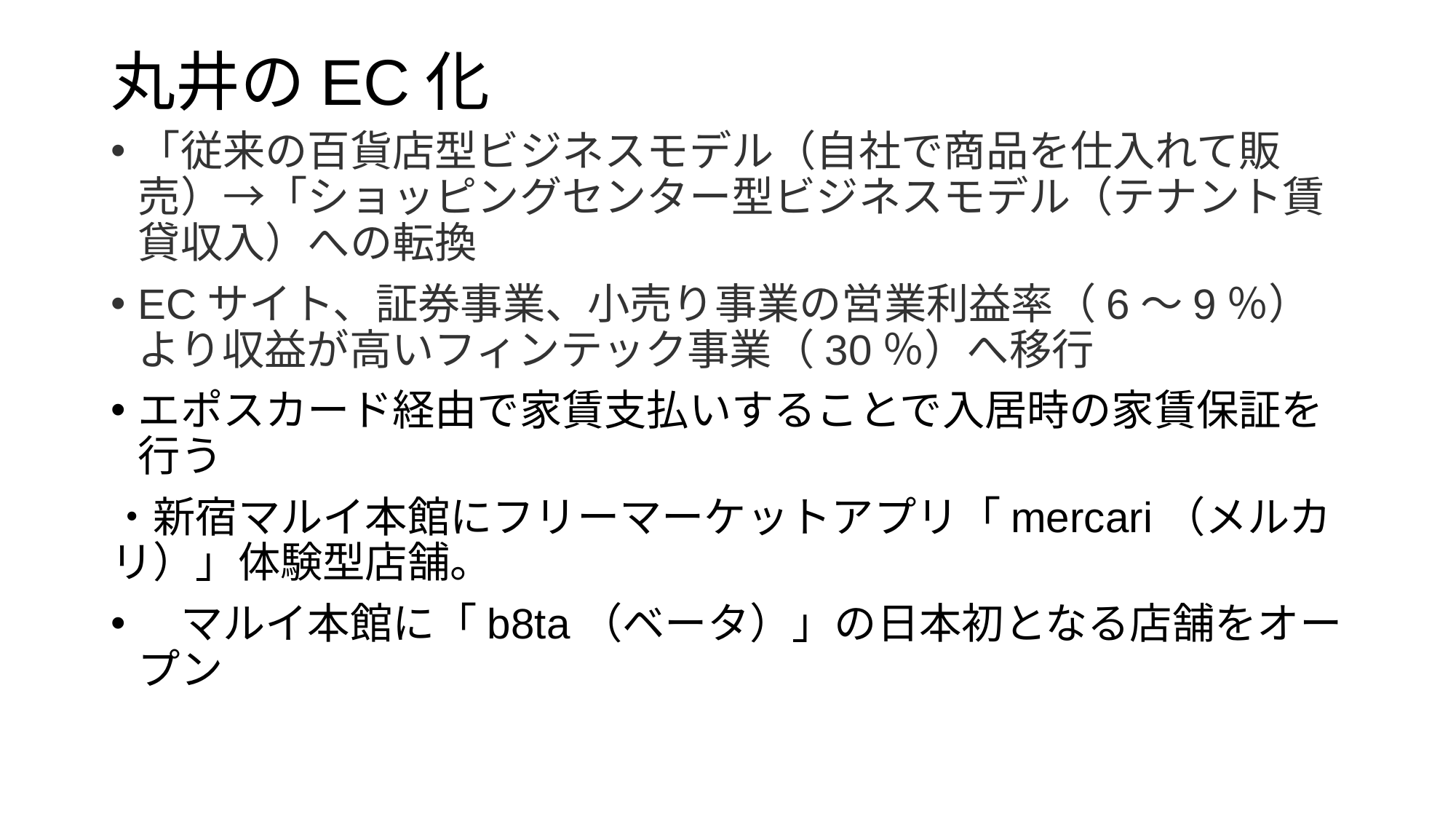

# 丸井のEC化
「従来の百貨店型ビジネスモデル（自社で商品を仕入れて販売）→「ショッピングセンター型ビジネスモデル（テナント賃貸収入）への転換
ECサイト、証券事業、小売り事業の営業利益率（6～9％）より収益が高いフィンテック事業（30％）へ移行
エポスカード経由で家賃支払いすることで入居時の家賃保証を行う
・新宿マルイ本館にフリーマーケットアプリ「mercari（メルカリ）」体験型店舗。
　マルイ本館に「b8ta（ベータ）」の日本初となる店舗をオープン